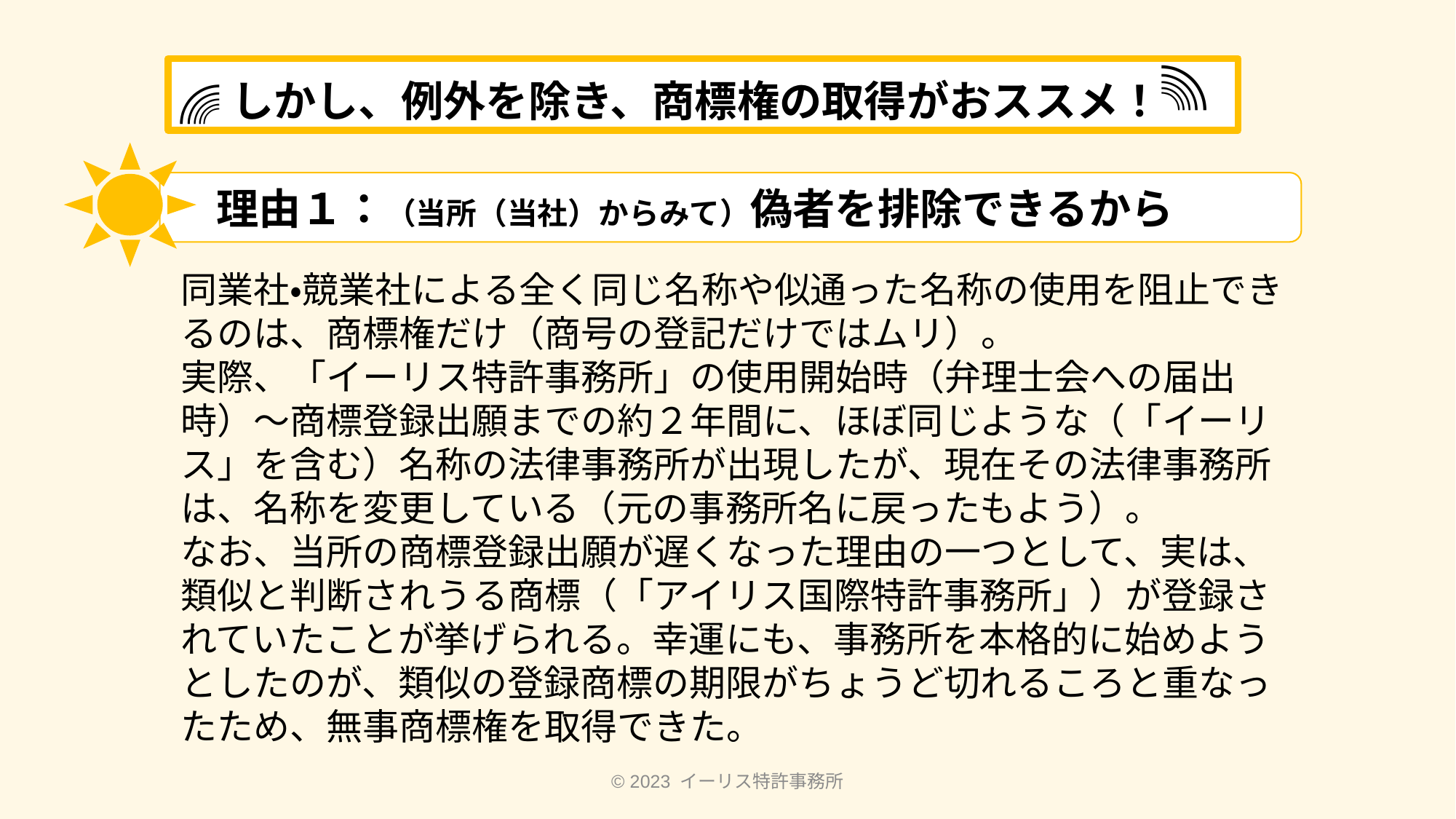

🌈
🌈しかし、例外を除き、商標権の取得がおススメ！

　理由１：（当所（当社）からみて）偽者を排除できるから
同業社・競業社による全く同じ名称や似通った名称の使用を阻止できるのは、商標権だけ（商号の登記だけではムリ）。
実際、「イーリス特許事務所」の使用開始時（弁理士会への届出時）～商標登録出願までの約２年間に、ほぼ同じような（「イーリス」を含む）名称の法律事務所が出現したが、現在その法律事務所は、名称を変更している（元の事務所名に戻ったもよう）。
なお、当所の商標登録出願が遅くなった理由の一つとして、実は、類似と判断されうる商標（「アイリス国際特許事務所」）が登録されていたことが挙げられる。幸運にも、事務所を本格的に始めようとしたのが、類似の登録商標の期限がちょうど切れるころと重なったため、無事商標権を取得できた。

© 2023 イーリス特許事務所